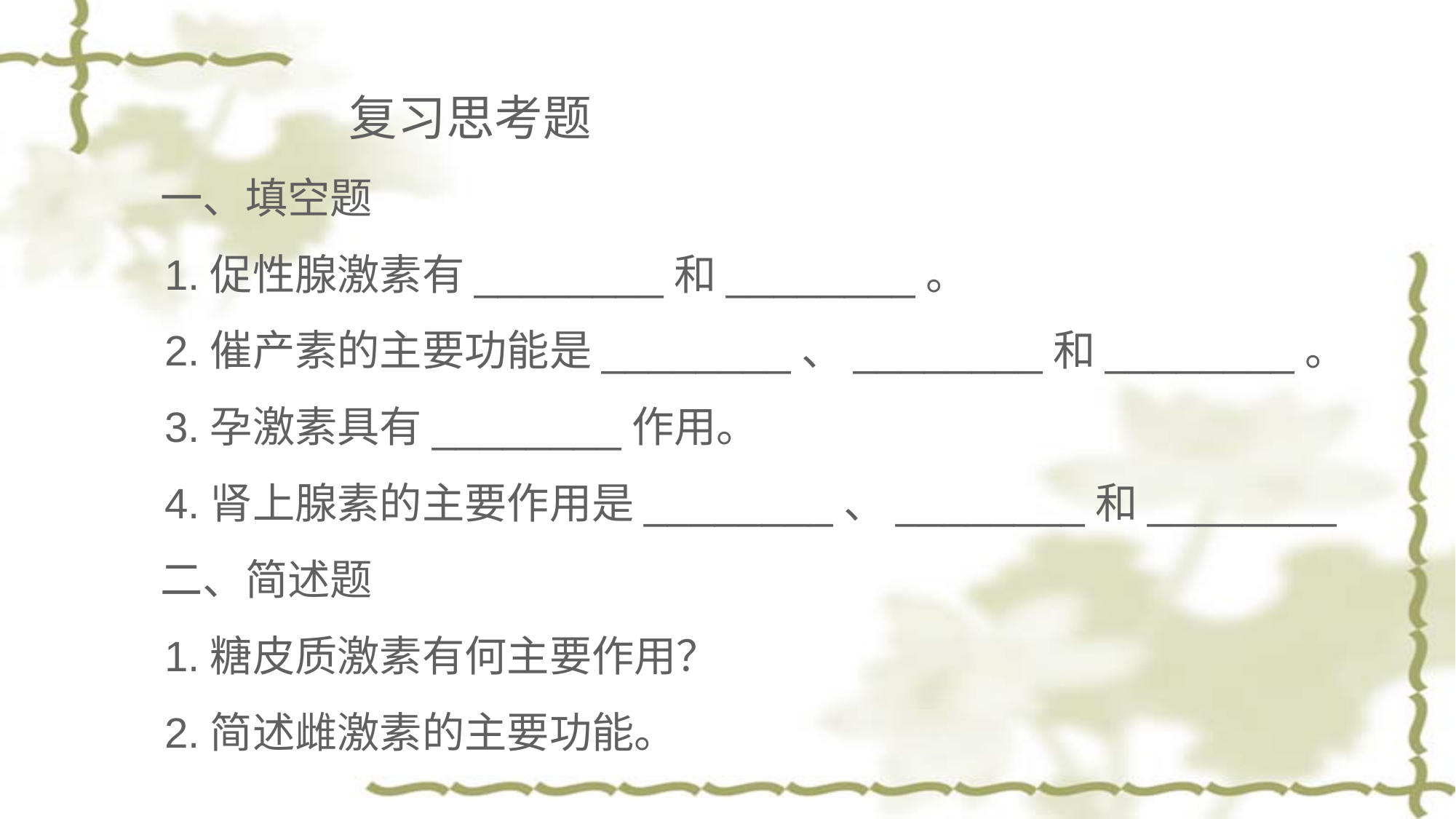

复习思考题
 一、填空题
  1.促性腺激素有________和________。
  2.催产素的主要功能是________、________和________。
  3.孕激素具有________作用。
  4.肾上腺素的主要作用是________、________和________
 二、简述题
  1.糖皮质激素有何主要作用？
  2.简述雌激素的主要功能。